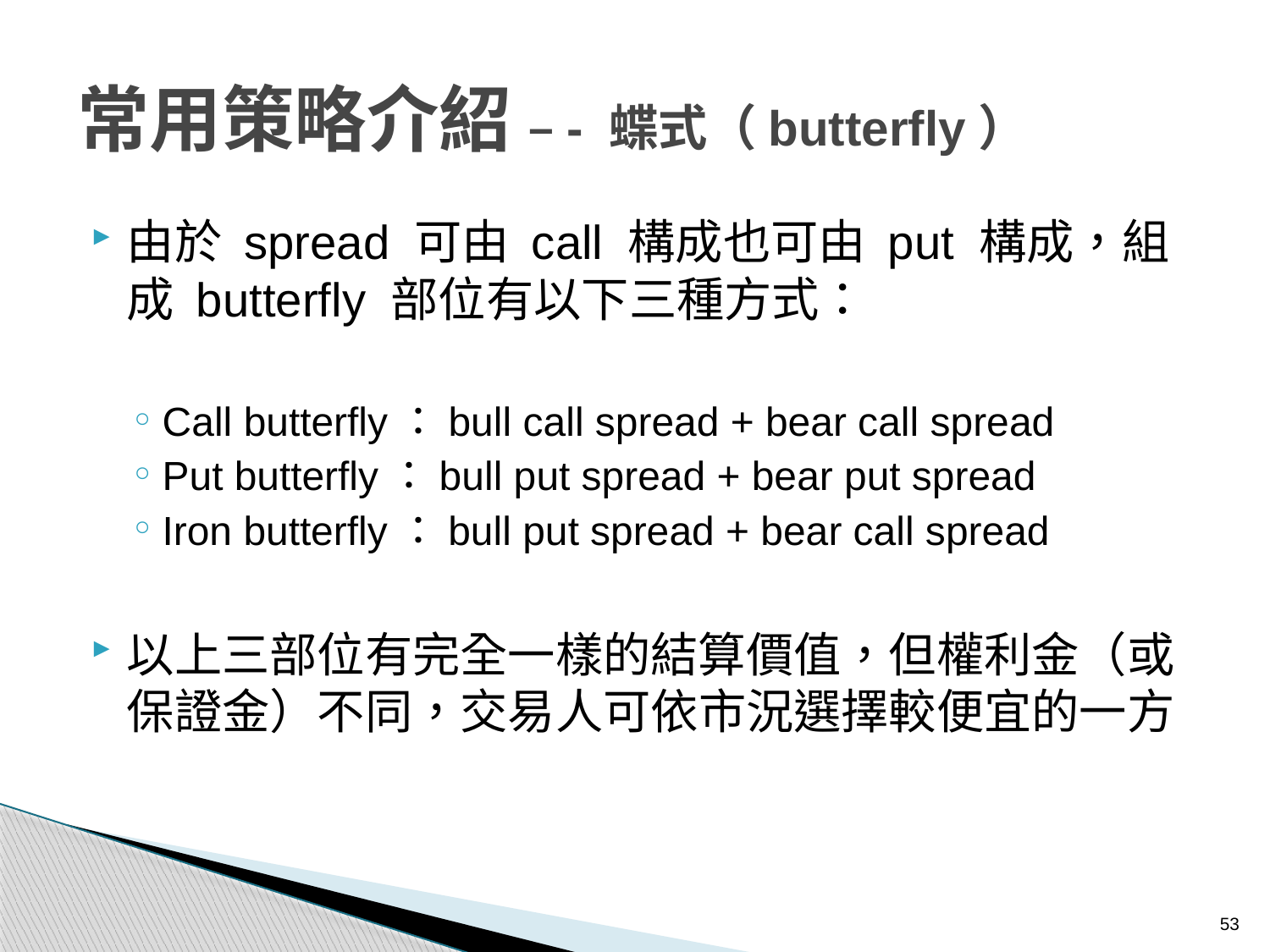

常用策略介紹 –- 蝶式（butterfly）
由於 spread 可由 call 構成也可由 put 構成，組成 butterfly 部位有以下三種方式：

Call butterfly：bull call spread + bear call spread
Put butterfly：bull put spread + bear put spread
Iron butterfly：bull put spread + bear call spread

以上三部位有完全一樣的結算價值，但權利金（或保證金）不同，交易人可依市況選擇較便宜的一方
53